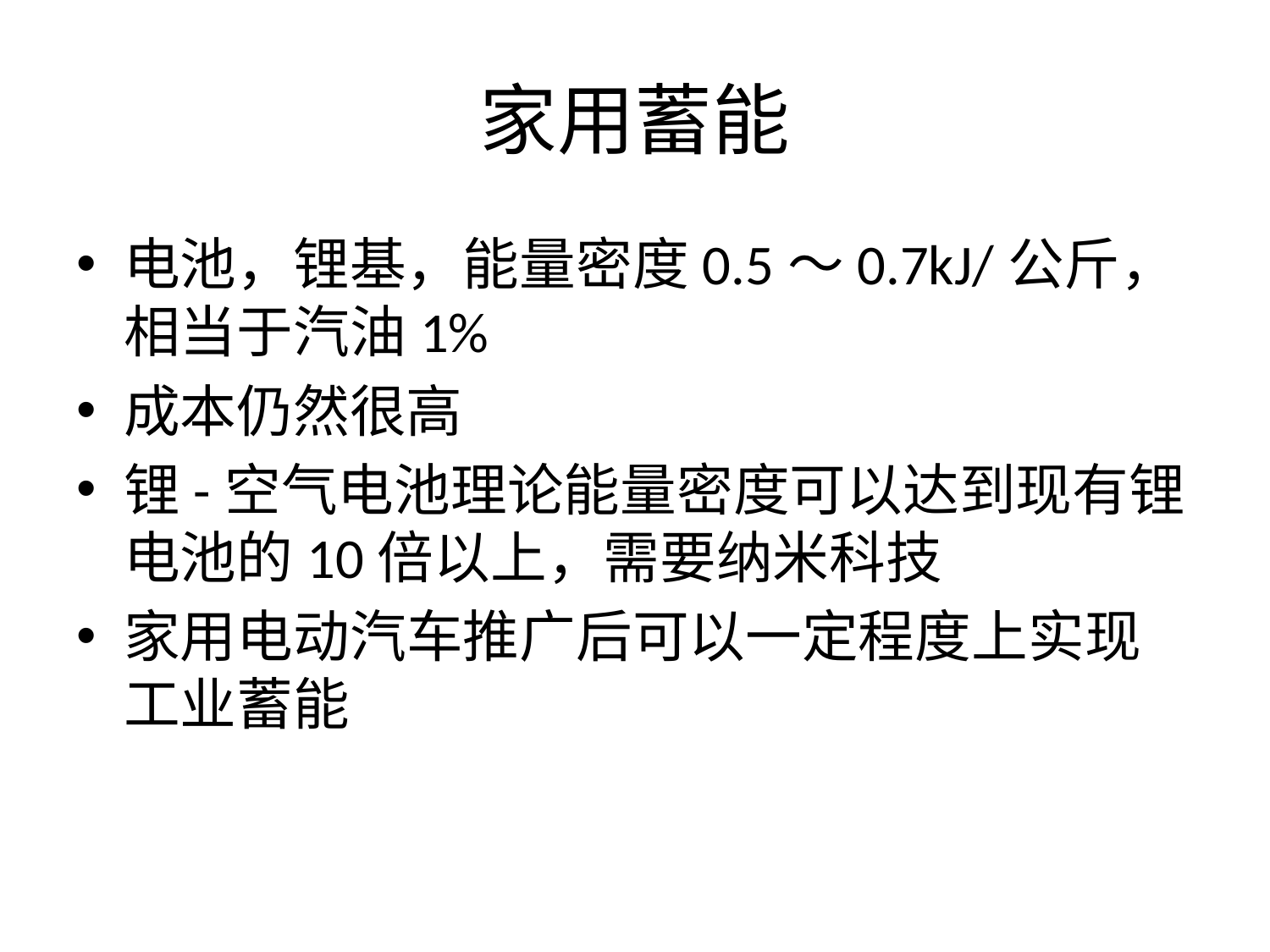

# 家用蓄能
电池，锂基，能量密度0.5～0.7kJ/公斤，相当于汽油1%
成本仍然很高
锂-空气电池理论能量密度可以达到现有锂电池的10倍以上，需要纳米科技
家用电动汽车推广后可以一定程度上实现工业蓄能